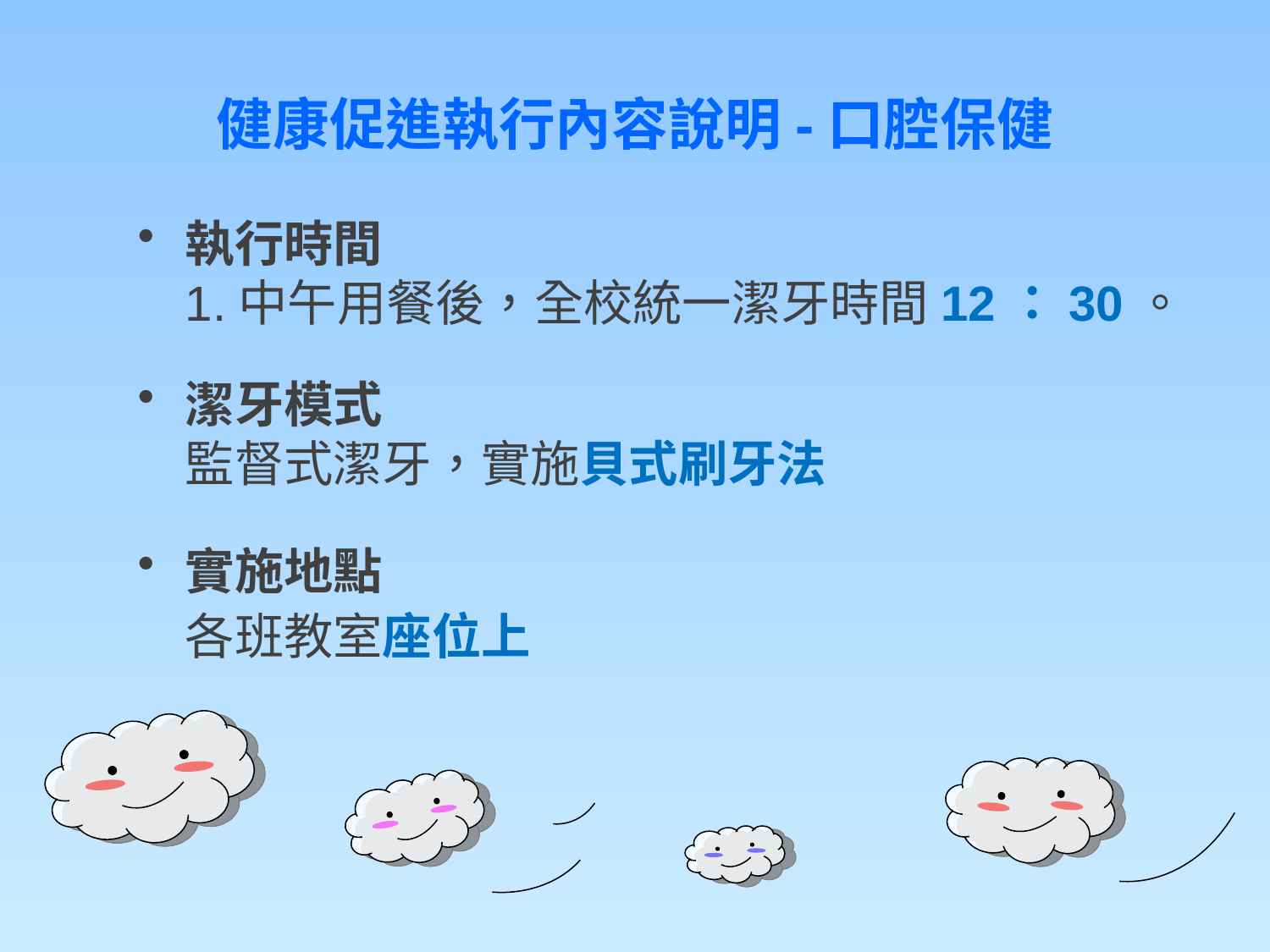

# 健康促進執行內容說明-口腔保健
執行時間
1.中午用餐後，全校統一潔牙時間12：30。
潔牙模式
監督式潔牙，實施貝式刷牙法
實施地點
各班教室座位上